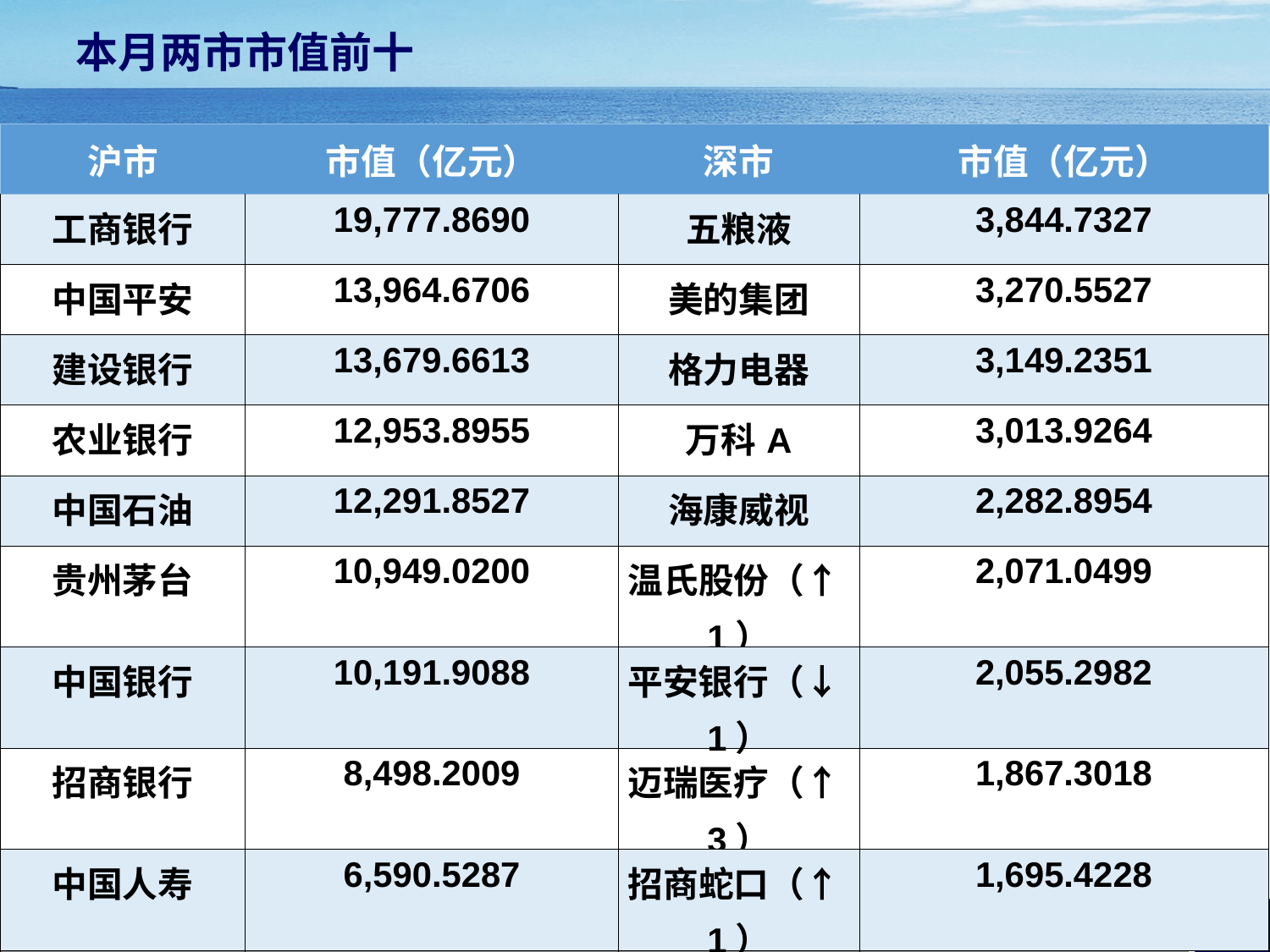

本月两市市值前十
| 沪市 | 市值（亿元） | 深市 | 市值（亿元） |
| --- | --- | --- | --- |
| 工商银行 | 19,777.8690 | 五粮液 | 3,844.7327 |
| 中国平安 | 13,964.6706 | 美的集团 | 3,270.5527 |
| 建设银行 | 13,679.6613 | 格力电器 | 3,149.2351 |
| 农业银行 | 12,953.8955 | 万科A | 3,013.9264 |
| 中国石油 | 12,291.8527 | 海康威视 | 2,282.8954 |
| 贵州茅台 | 10,949.0200 | 温氏股份（↑1） | 2,071.0499 |
| 中国银行 | 10,191.9088 | 平安银行（↓1） | 2,055.2982 |
| 招商银行 | 8,498.2009 | 迈瑞医疗（↑3） | 1,867.3018 |
| 中国人寿 | 6,590.5287 | 招商蛇口（↑1） | 1,695.4228 |
| 中国石化 | 6,391.1793 | 洋河股份（↓2） | 1,685.7168 |